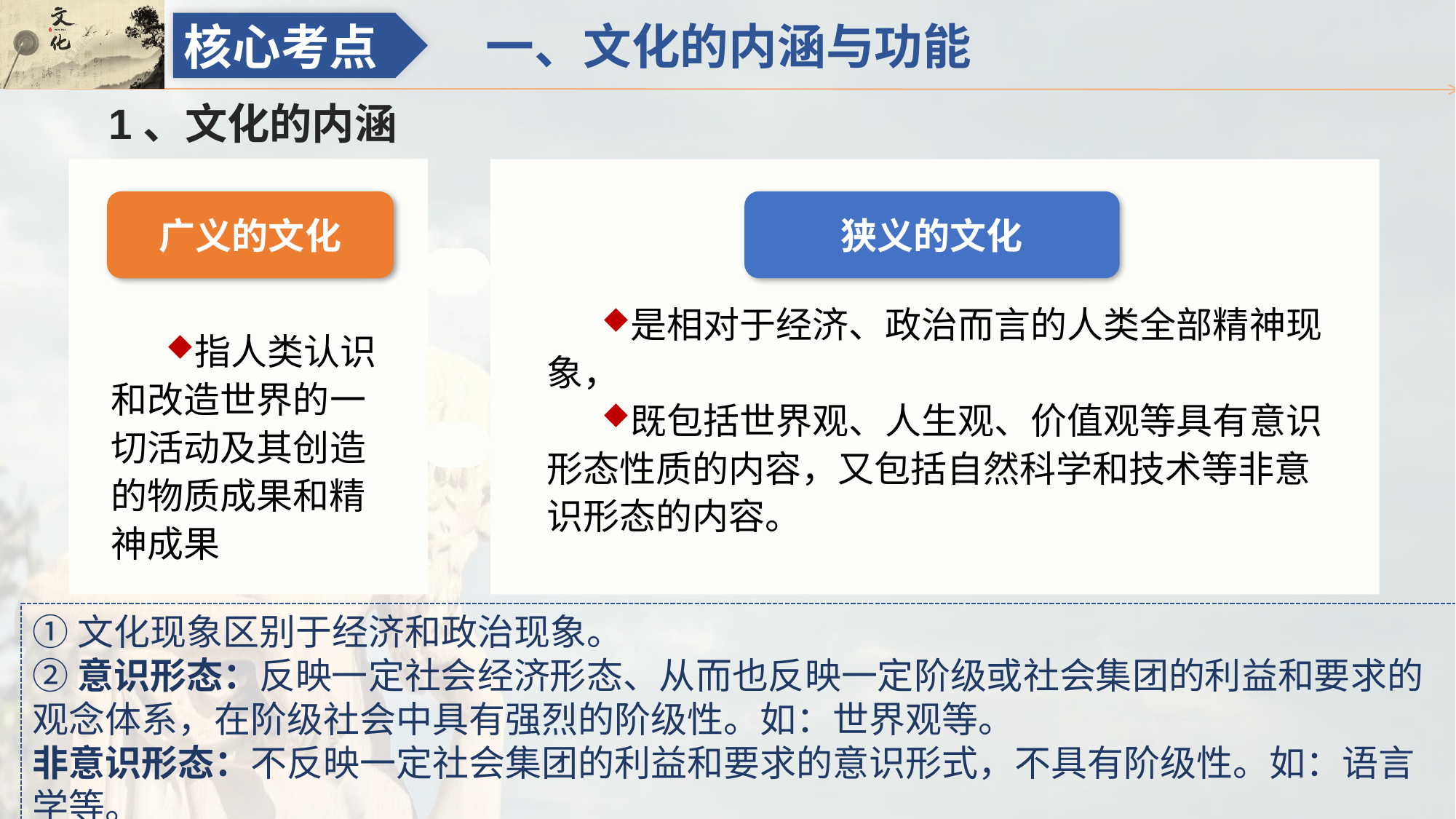

一、文化的内涵与功能
核心考点
1、文化的内涵

广义的文化
狭义的文化
是相对于经济、政治而言的人类全部精神现象，
既包括世界观、人生观、价值观等具有意识形态性质的内容，又包括自然科学和技术等非意识形态的内容。
指人类认识和改造世界的一切活动及其创造的物质成果和精神成果
①文化现象区别于经济和政治现象。
②意识形态：反映一定社会经济形态、从而也反映一定阶级或社会集团的利益和要求的观念体系，在阶级社会中具有强烈的阶级性。如：世界观等。
非意识形态：不反映一定社会集团的利益和要求的意识形式，不具有阶级性。如：语言学等。